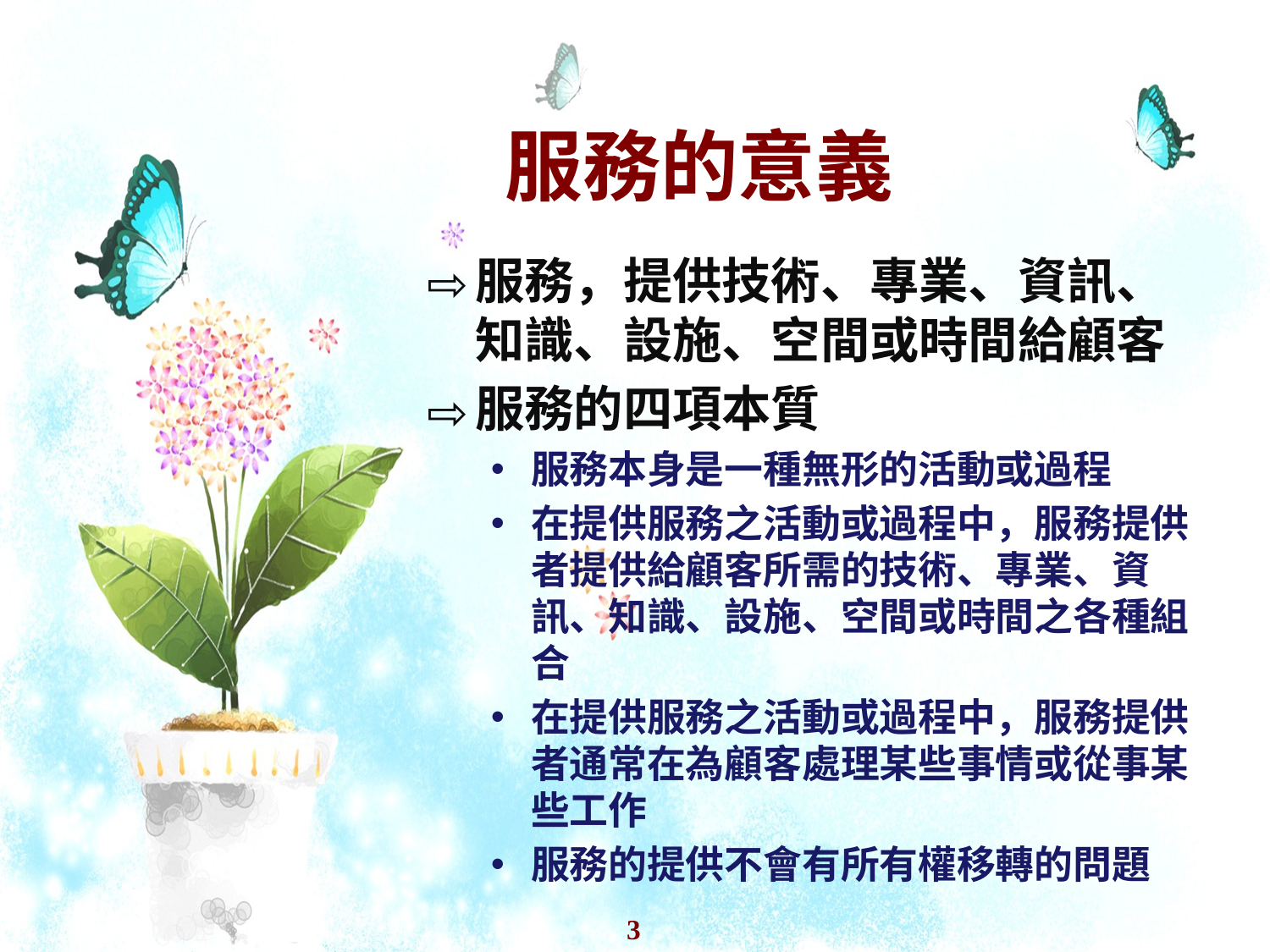

# 服務的意義
服務，提供技術、專業、資訊、知識、設施、空間或時間給顧客
服務的四項本質
服務本身是一種無形的活動或過程
在提供服務之活動或過程中，服務提供者提供給顧客所需的技術、專業、資訊、知識、設施、空間或時間之各種組合
在提供服務之活動或過程中，服務提供者通常在為顧客處理某些事情或從事某些工作
服務的提供不會有所有權移轉的問題